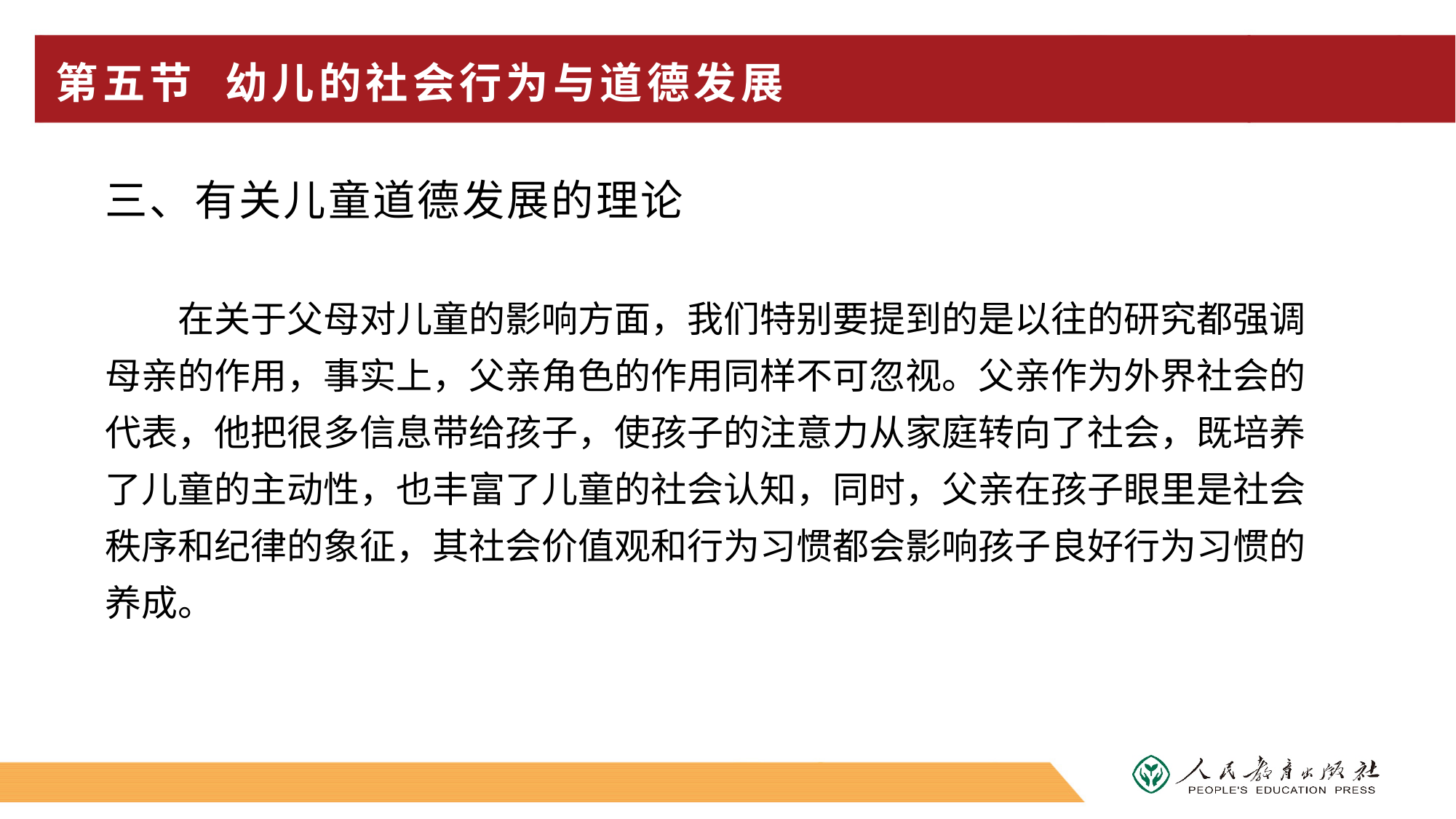

# 第五节  幼儿的社会行为与道德发展
三、有关儿童道德发展的理论
在关于父母对儿童的影响方面，我们特别要提到的是以往的研究都强调母亲的作用，事实上，父亲角色的作用同样不可忽视。父亲作为外界社会的代表，他把很多信息带给孩子，使孩子的注意力从家庭转向了社会，既培养了儿童的主动性，也丰富了儿童的社会认知，同时，父亲在孩子眼里是社会秩序和纪律的象征，其社会价值观和行为习惯都会影响孩子良好行为习惯的养成。